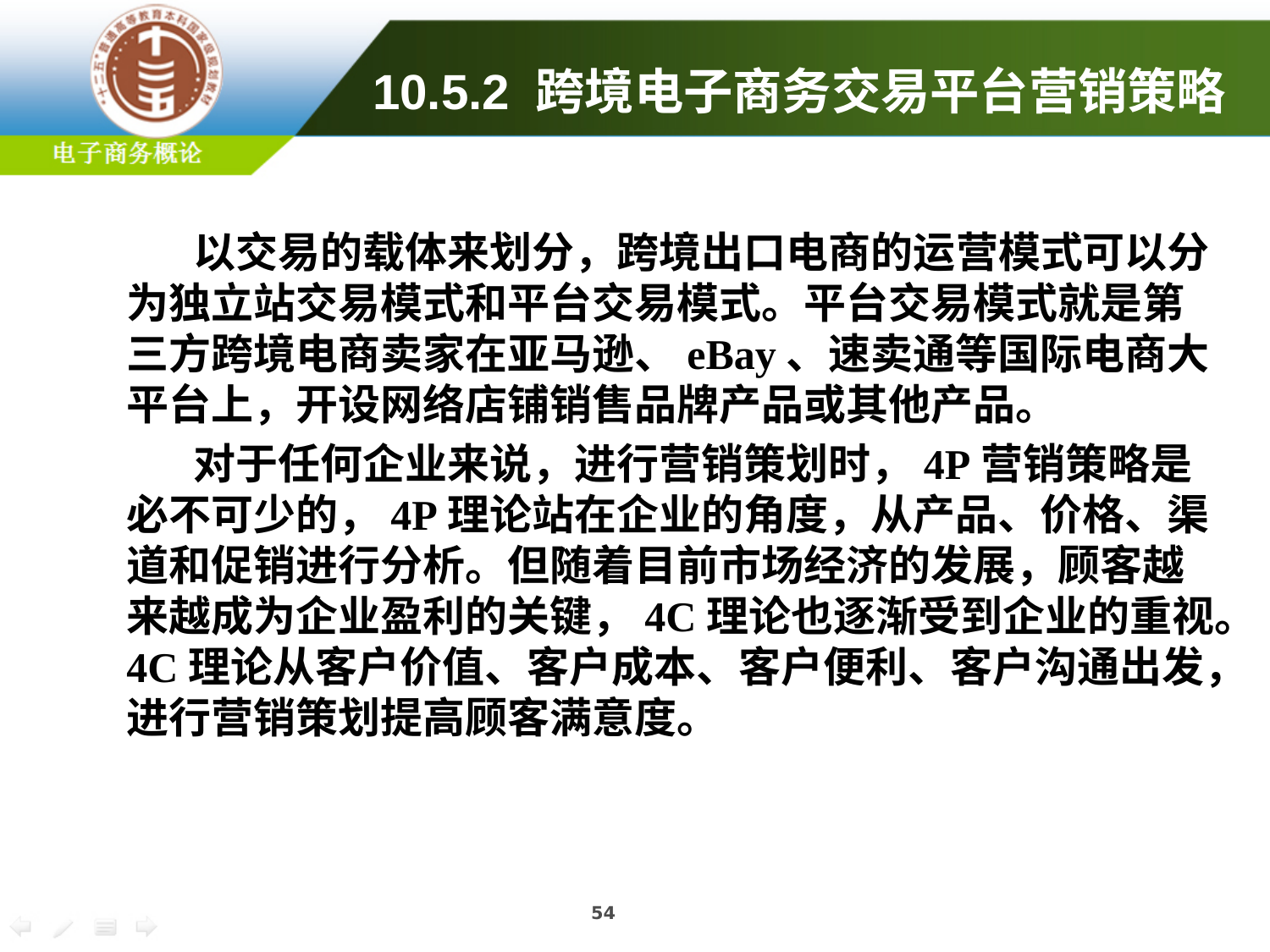

10.5.2 跨境电子商务交易平台营销策略
           以交易的载体来划分，跨境出口电商的运营模式可以分为独立站交易模式和平台交易模式。平台交易模式就是第三方跨境电商卖家在亚马逊、eBay、速卖通等国际电商大平台上，开设网络店铺销售品牌产品或其他产品。
           对于任何企业来说，进行营销策划时，4P营销策略是必不可少的，4P理论站在企业的角度，从产品、价格、渠道和促销进行分析。但随着目前市场经济的发展，顾客越来越成为企业盈利的关键，4C理论也逐渐受到企业的重视。4C理论从客户价值、客户成本、客户便利、客户沟通出发，进行营销策划提高顾客满意度。

54